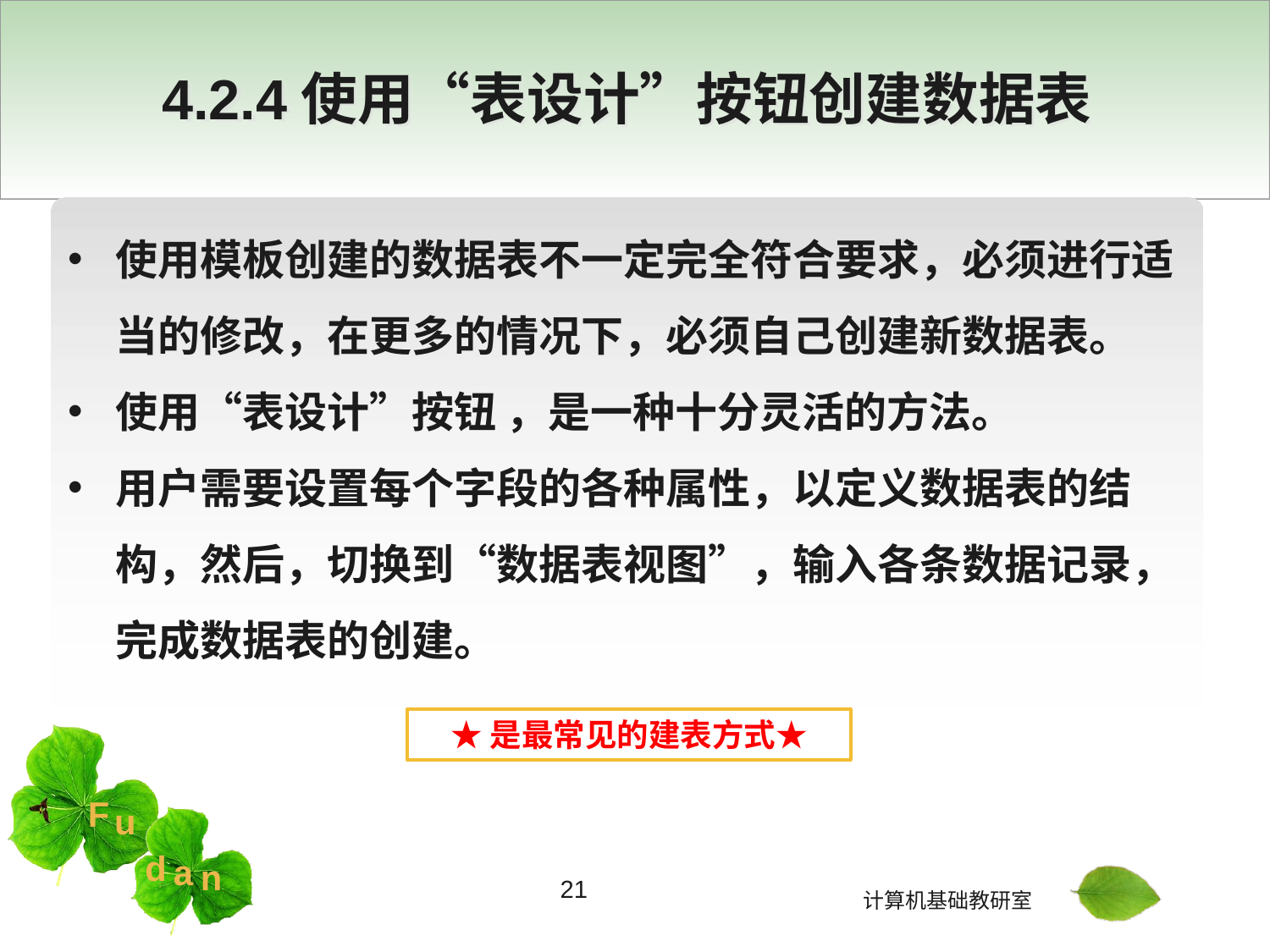

# 4.2.4使用“表设计”按钮创建数据表
使用模板创建的数据表不一定完全符合要求，必须进行适当的修改，在更多的情况下，必须自己创建新数据表。
使用“表设计”按钮 ，是一种十分灵活的方法。
用户需要设置每个字段的各种属性，以定义数据表的结构，然后，切换到“数据表视图”，输入各条数据记录，完成数据表的创建。
★是最常见的建表方式★
21